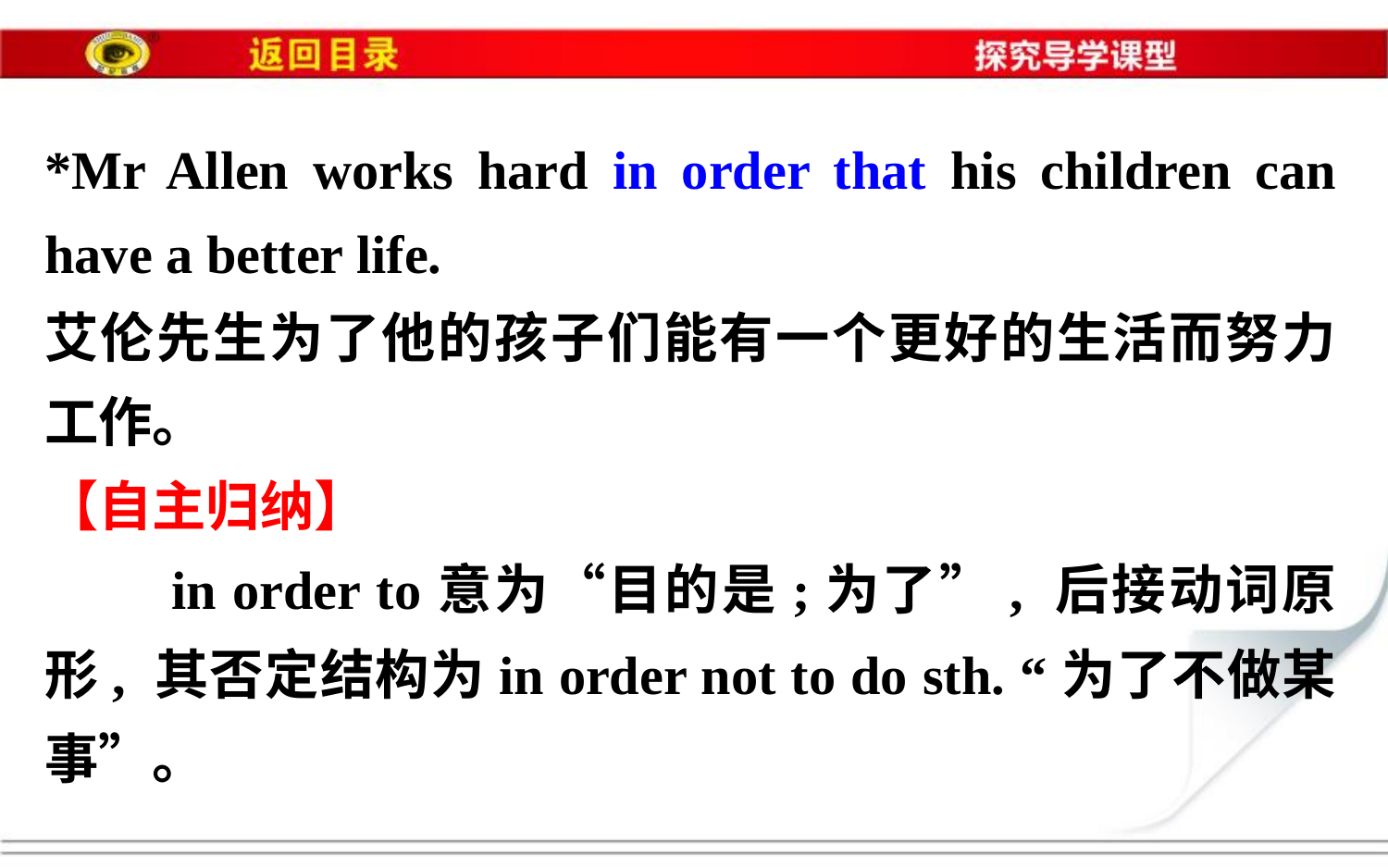

*Mr Allen works hard in order that his children can have a better life.
艾伦先生为了他的孩子们能有一个更好的生活而努力工作。
【自主归纳】
　　in order to意为“目的是;为了”, 后接动词原形, 其否定结构为in order not to do sth. “为了不做某事”。